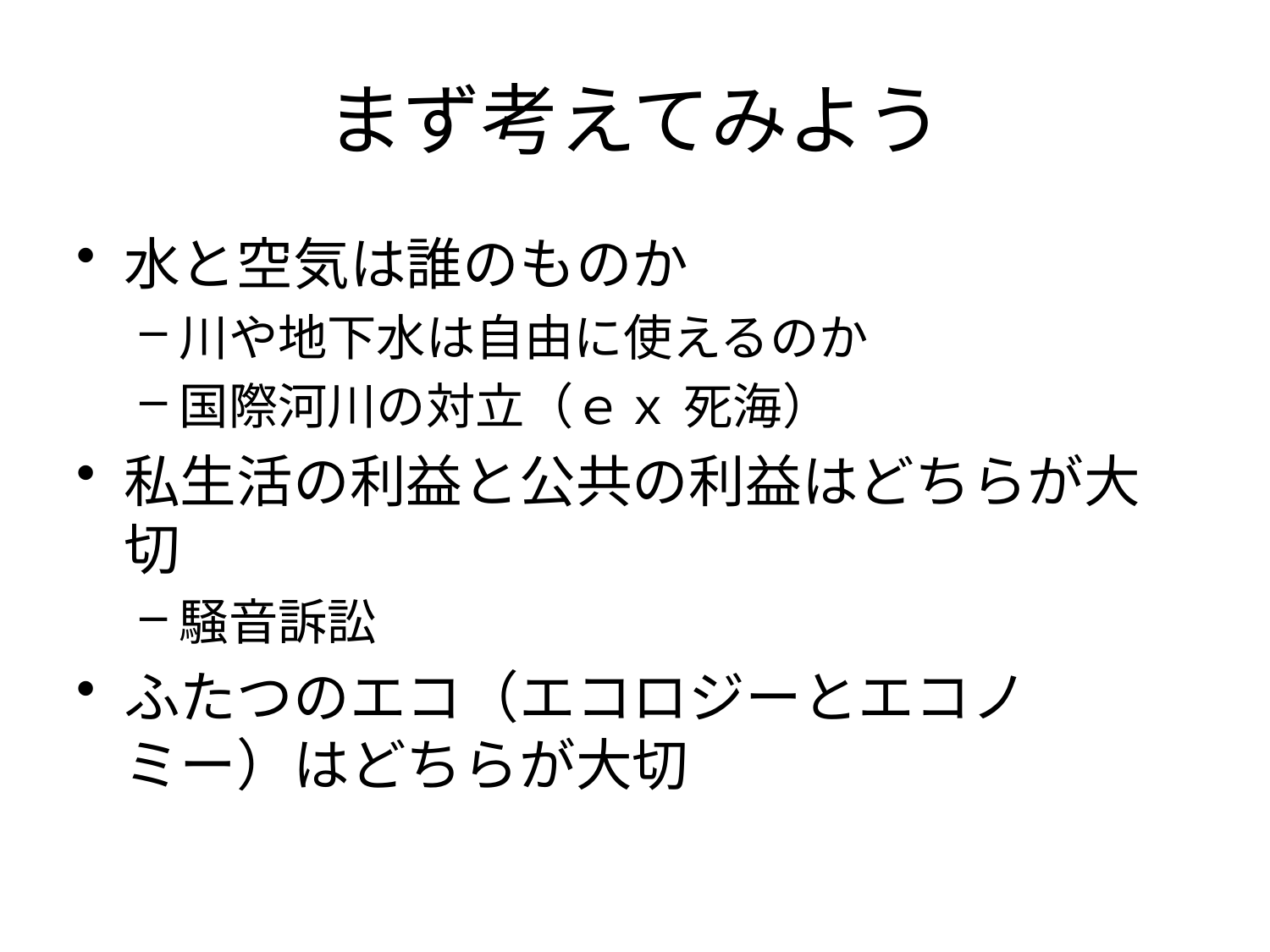

# まず考えてみよう
水と空気は誰のものか
川や地下水は自由に使えるのか
国際河川の対立（ｅｘ 死海）
私生活の利益と公共の利益はどちらが大切
騒音訴訟
ふたつのエコ（エコロジーとエコノミー）はどちらが大切